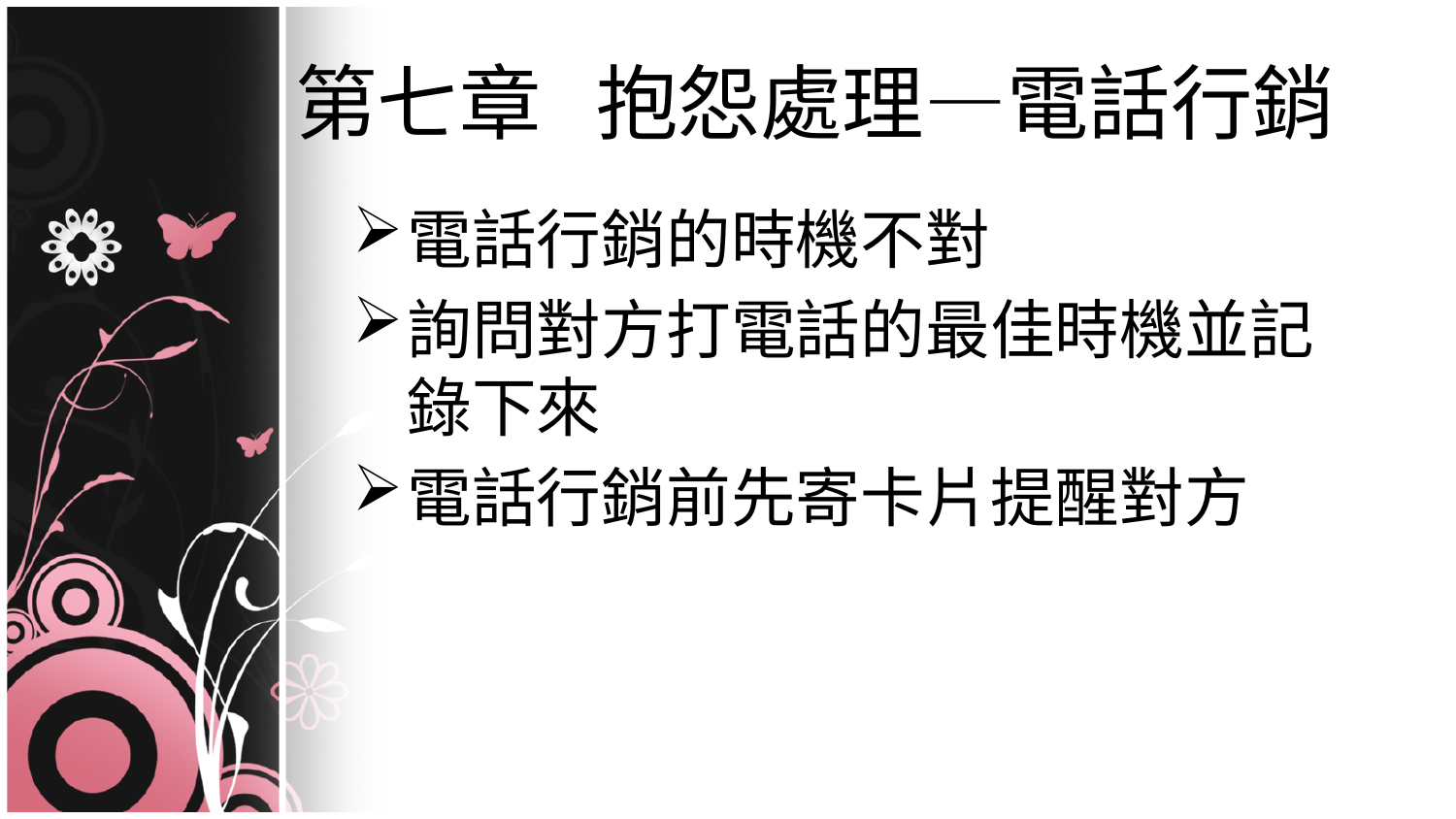

# 第七章   抱怨處理—電話行銷
電話行銷的時機不對
詢問對方打電話的最佳時機並記錄下來
電話行銷前先寄卡片提醒對方